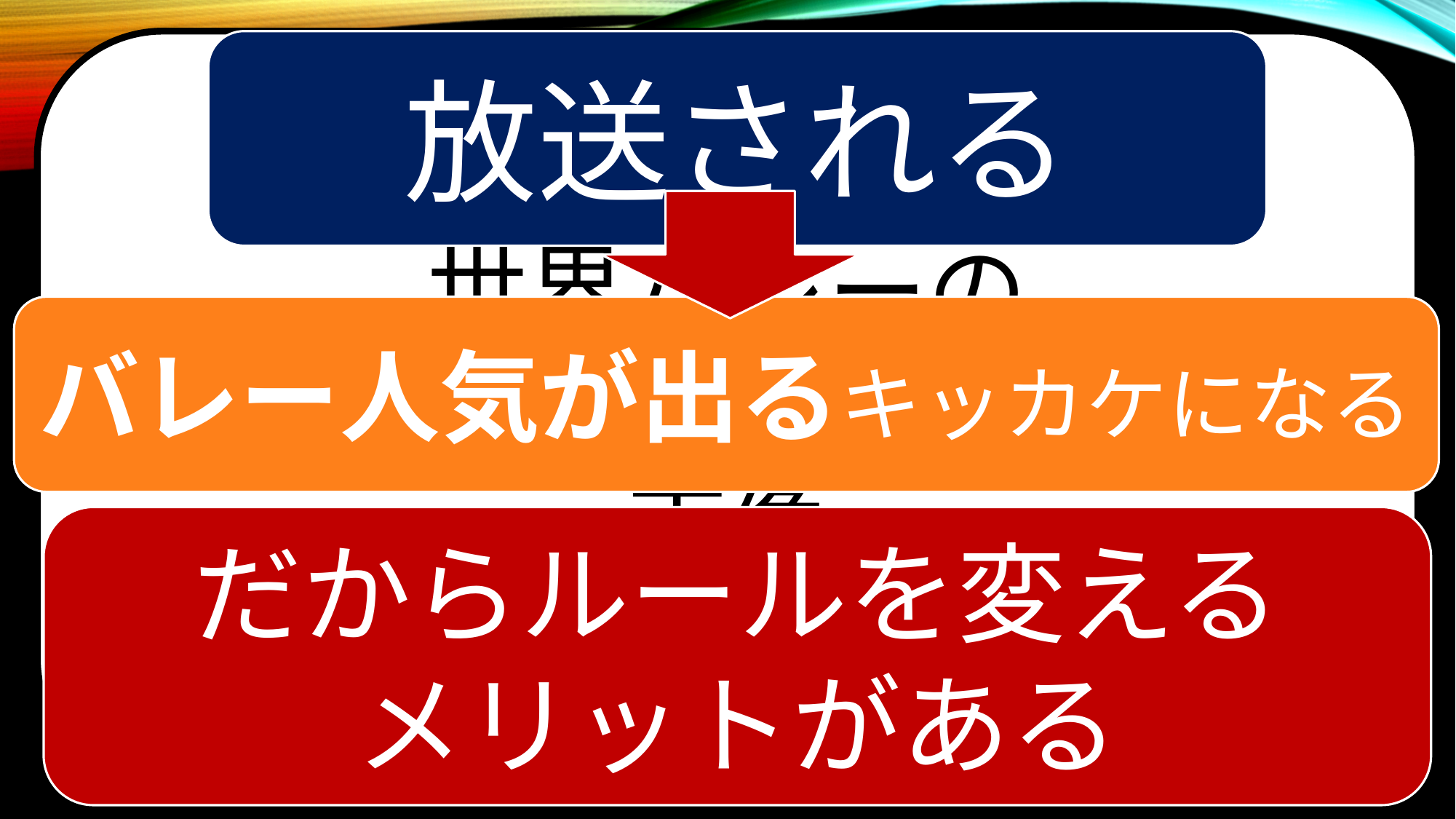

世界バレーの
女子日本代表のポスター
画像
放送される
35
#

バレー人気が出るキッカケになる
だからルールを変える
メリットがある